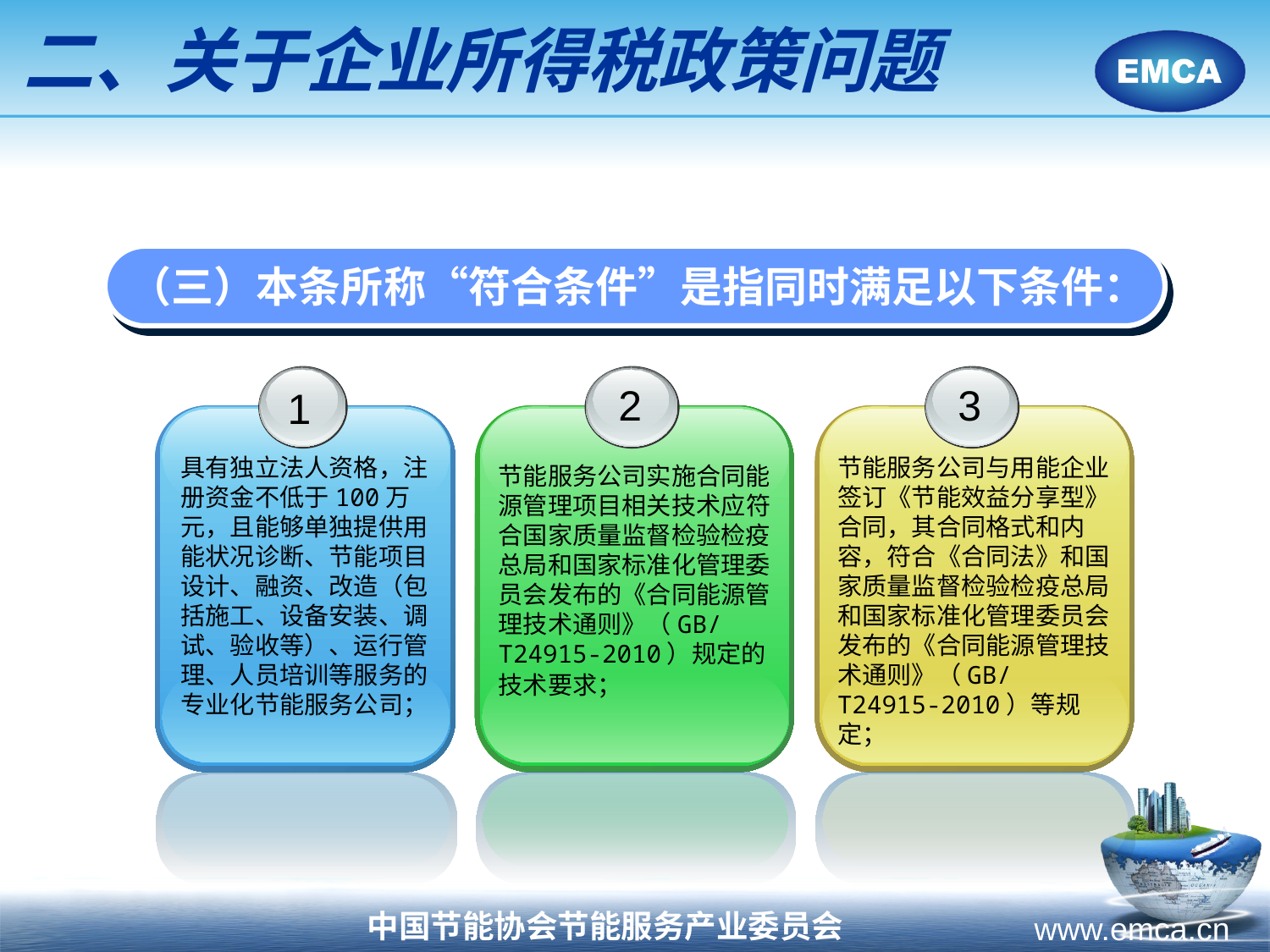

二、关于企业所得税政策问题

 （三）本条所称“符合条件”是指同时满足以下条件：

2
3
1
具有独立法人资格，注册资金不低于100万元，且能够单独提供用能状况诊断、节能项目设计、融资、改造（包括施工、设备安装、调试、验收等）、运行管理、人员培训等服务的专业化节能服务公司；
节能服务公司与用能企业签订《节能效益分享型》合同，其合同格式和内容，符合《合同法》和国家质量监督检验检疫总局和国家标准化管理委员会发布的《合同能源管理技术通则》（GB/T24915-2010）等规定；
节能服务公司实施合同能源管理项目相关技术应符合国家质量监督检验检疫总局和国家标准化管理委员会发布的《合同能源管理技术通则》（GB/T24915-2010）规定的技术要求；